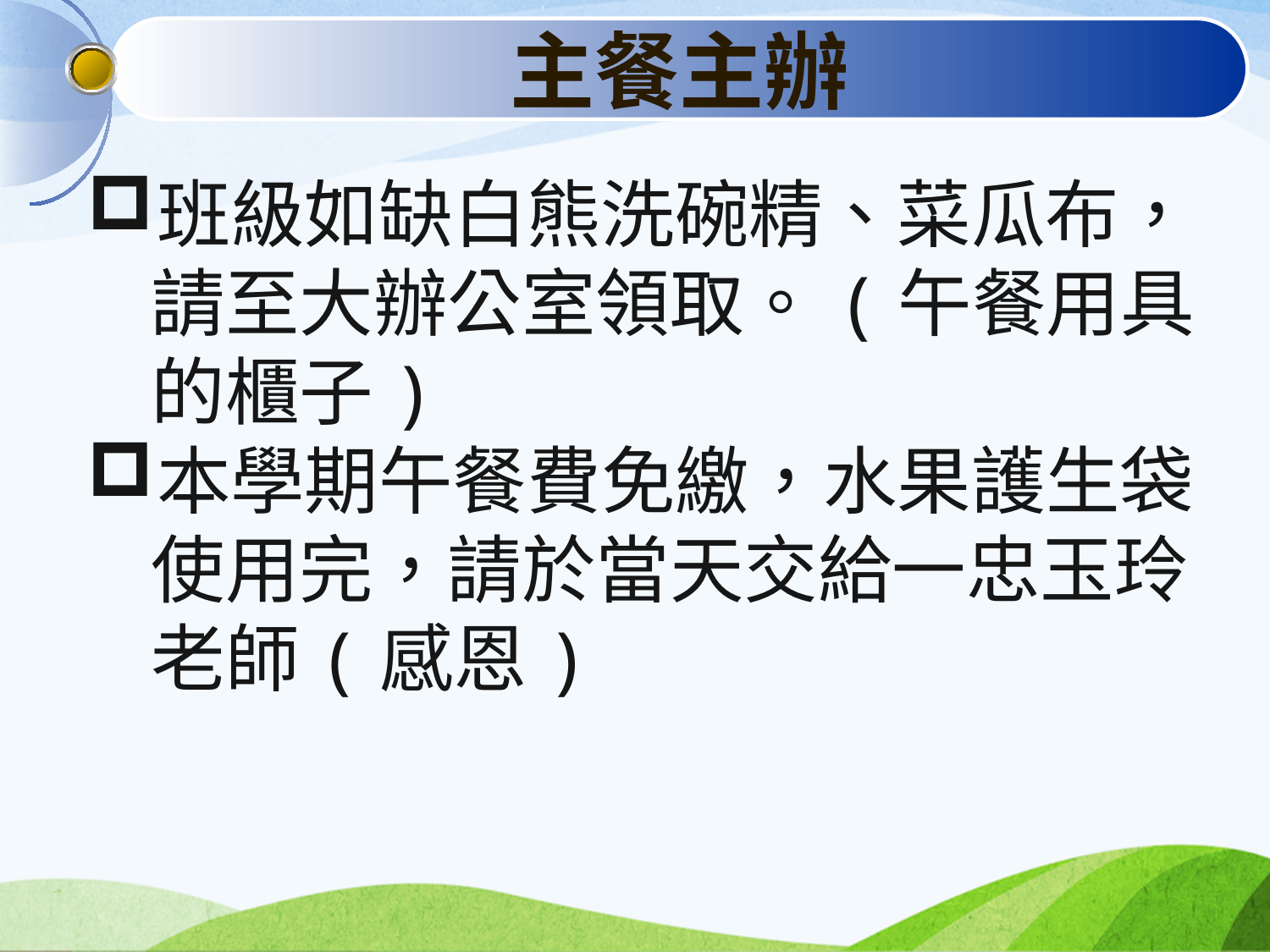

主餐主辦

班級如缺白熊洗碗精、菜瓜布，請至大辦公室領取。(午餐用具的櫃子)
本學期午餐費免繳，水果護生袋使用完，請於當天交給一忠玉玲老師(感恩)